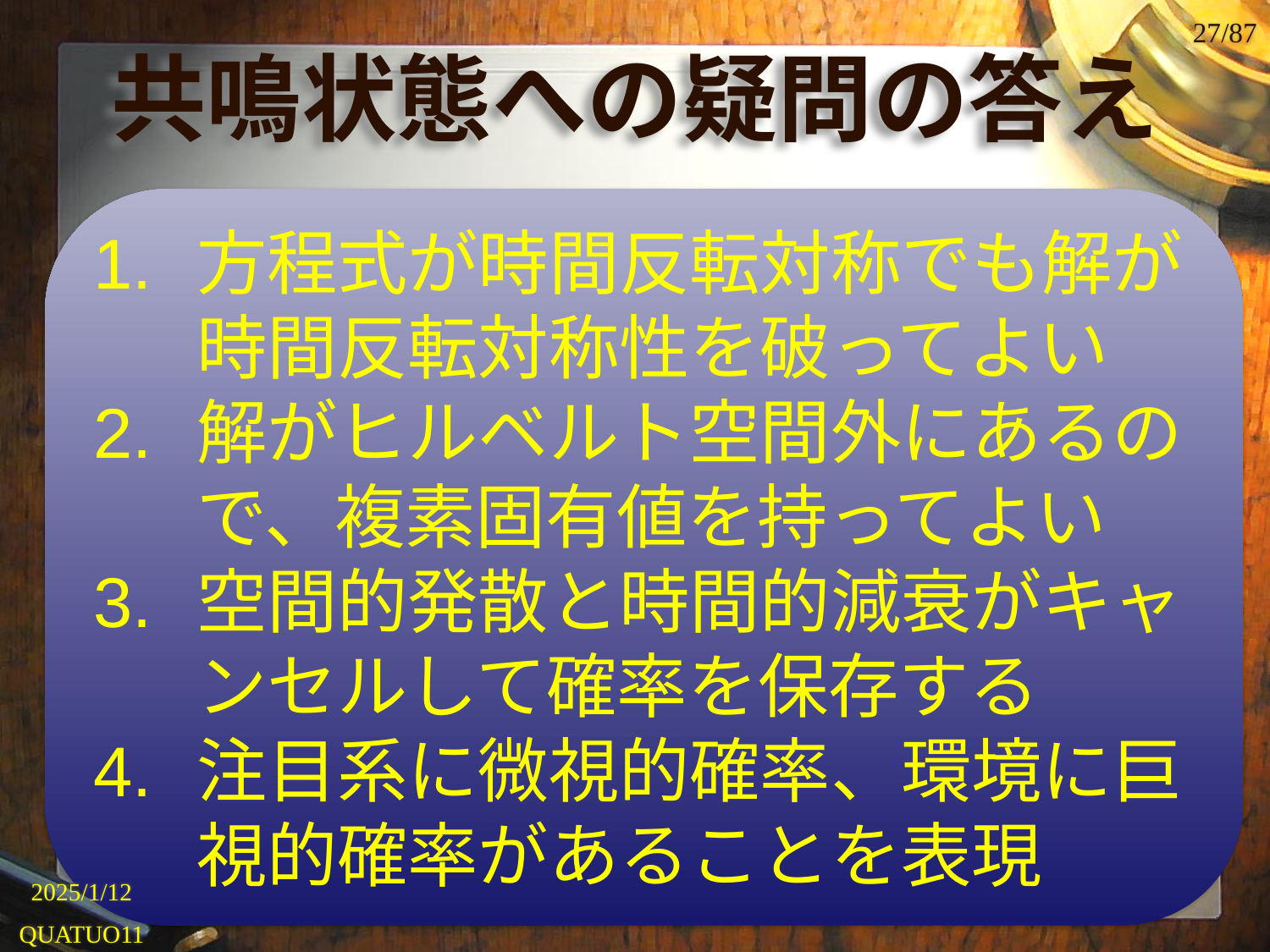

27/87
# 共鳴状態への疑問の答え
方程式が時間反転対称でも解が時間反転対称性を破ってよい
解がヒルベルト空間外にあるので、複素固有値を持ってよい
空間的発散と時間的減衰がキャンセルして確率を保存する
注目系に微視的確率、環境に巨視的確率があることを表現
2025/1/12
QUATUO11